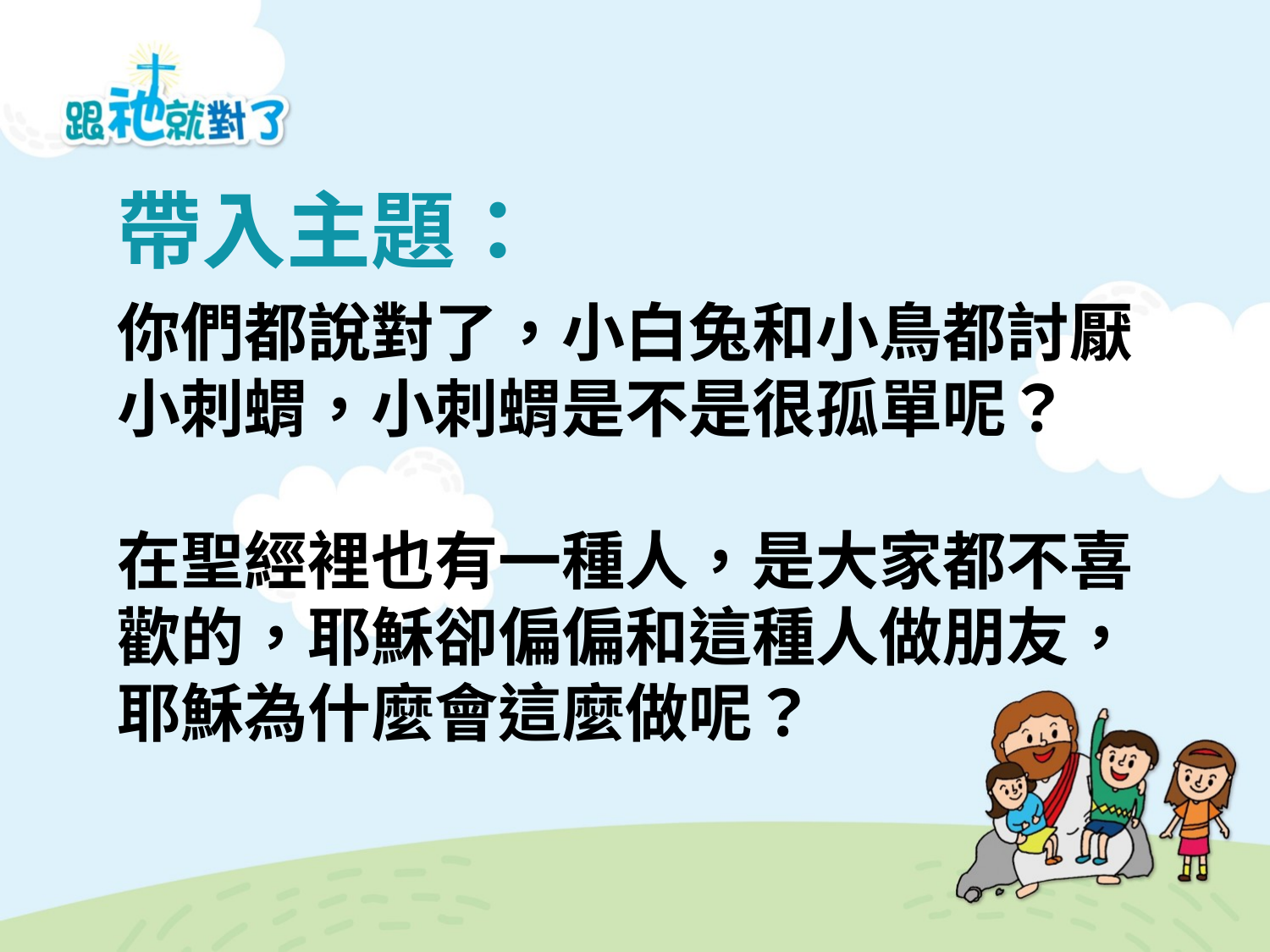

帶入主題：
你們都說對了，小白兔和小鳥都討厭小刺蝟，小刺蝟是不是很孤單呢？

在聖經裡也有一種人，是大家都不喜歡的，耶穌卻偏偏和這種人做朋友，耶穌為什麼會這麼做呢？